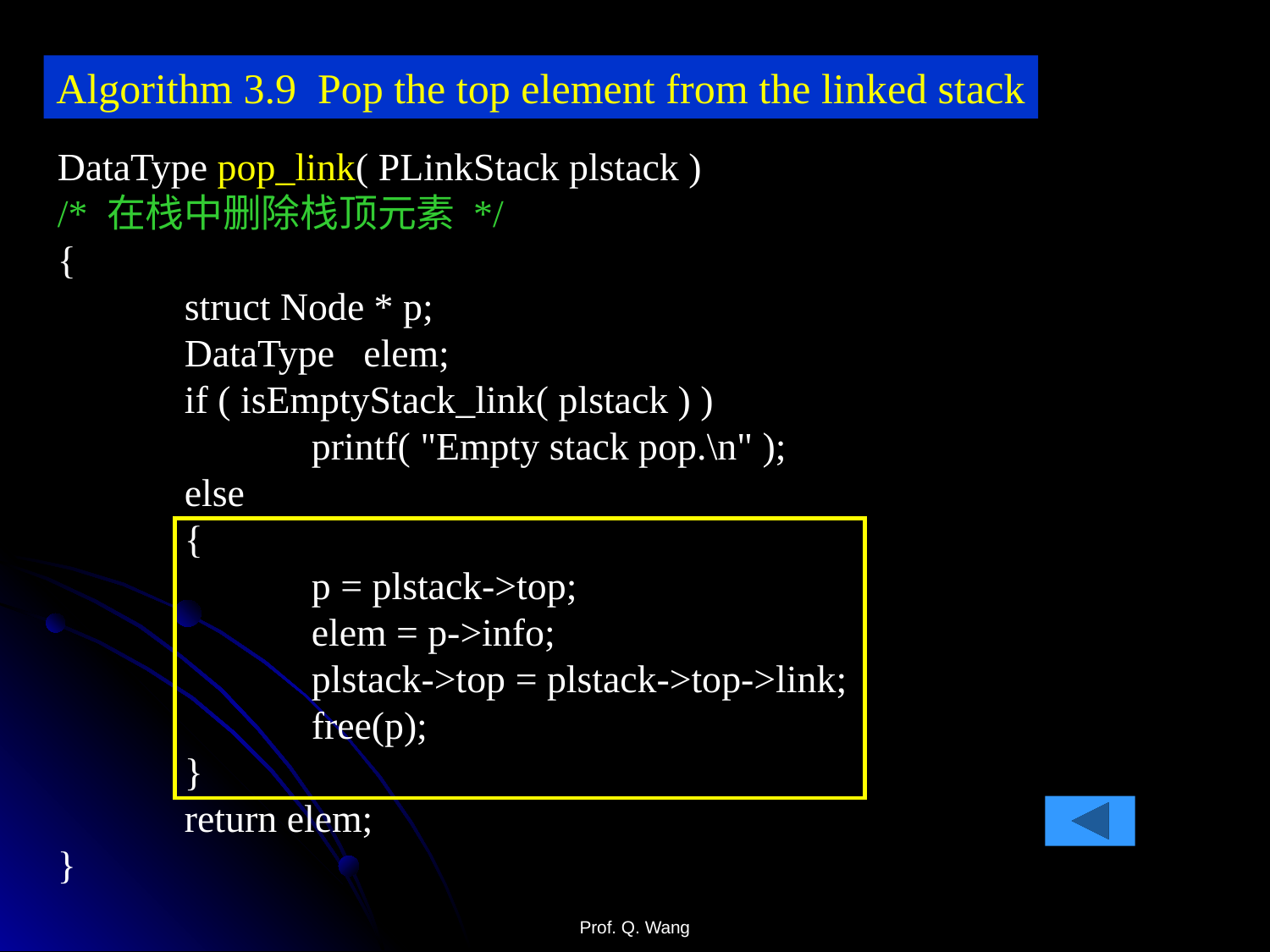

Algorithm 3.9  Pop the top element from the linked stack
DataType pop_link( PLinkStack plstack )
/* 在栈中删除栈顶元素 */
{
 	struct Node * p;
	DataType   elem;
  	if ( isEmptyStack_link( plstack ) )
		printf( "Empty stack pop.\n" );
  	else
	{
		p = plstack->top;
		elem = p->info;
		plstack->top = plstack->top->link;
		free(p);
	}
	return elem;
}

Prof. Q. Wang